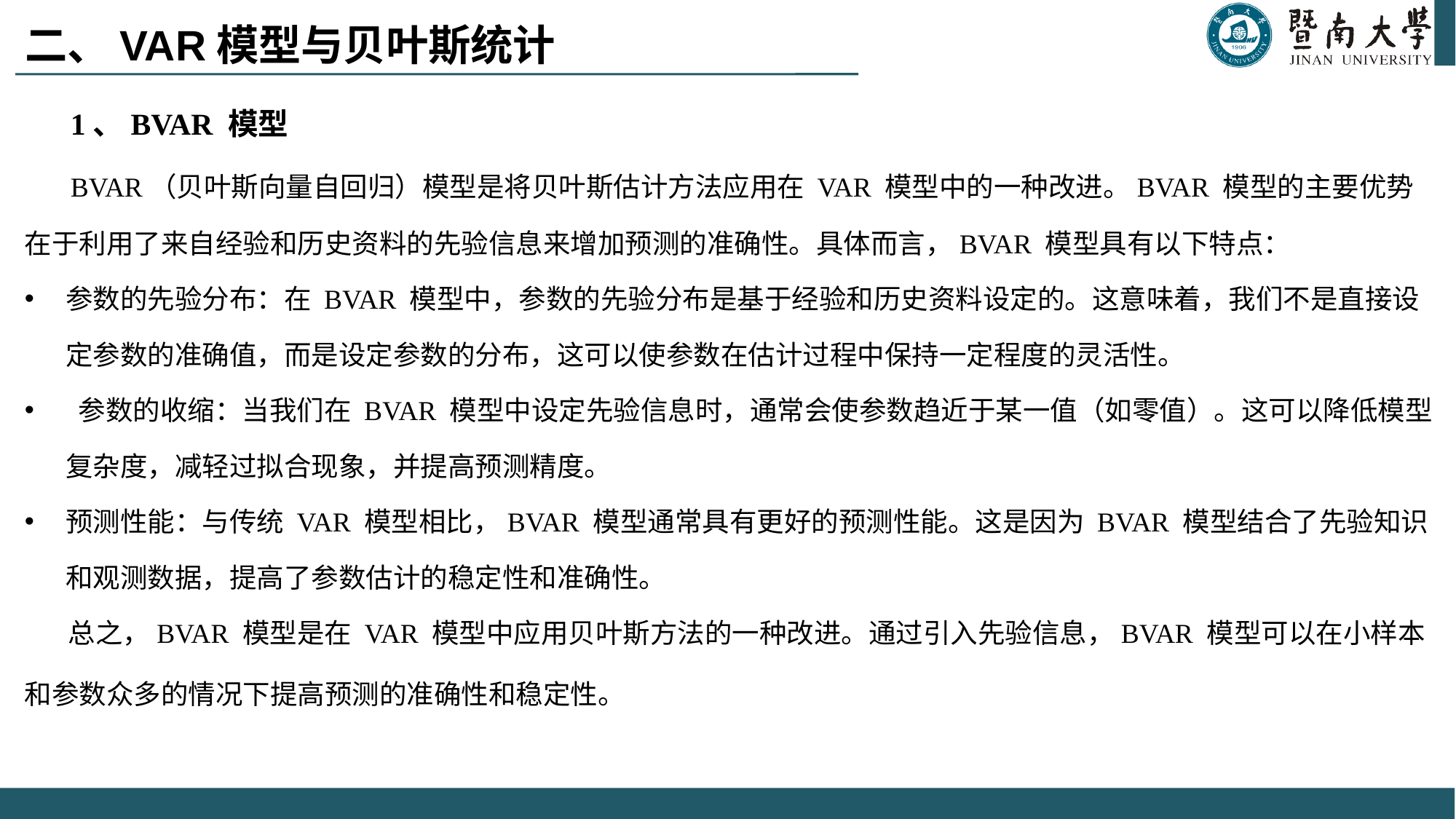

二、VAR模型与贝叶斯统计
      1、BVAR 模型
      BVAR（贝叶斯向量自回归）模型是将贝叶斯估计方法应用在 VAR 模型中的一种改进。BVAR 模型的主要优势在于利用了来自经验和历史资料的先验信息来增加预测的准确性。具体而言，BVAR 模型具有以下特点：
参数的先验分布：在 BVAR 模型中，参数的先验分布是基于经验和历史资料设定的。这意味着，我们不是直接设定参数的准确值，而是设定参数的分布，这可以使参数在估计过程中保持一定程度的灵活性。
 参数的收缩：当我们在 BVAR 模型中设定先验信息时，通常会使参数趋近于某一值（如零值）。这可以降低模型复杂度，减轻过拟合现象，并提高预测精度。
预测性能：与传统 VAR 模型相比，BVAR 模型通常具有更好的预测性能。这是因为 BVAR 模型结合了先验知识和观测数据，提高了参数估计的稳定性和准确性。
      总之，BVAR 模型是在 VAR 模型中应用贝叶斯方法的一种改进。通过引入先验信息，BVAR 模型可以在小样本和参数众多的情况下提高预测的准确性和稳定性。